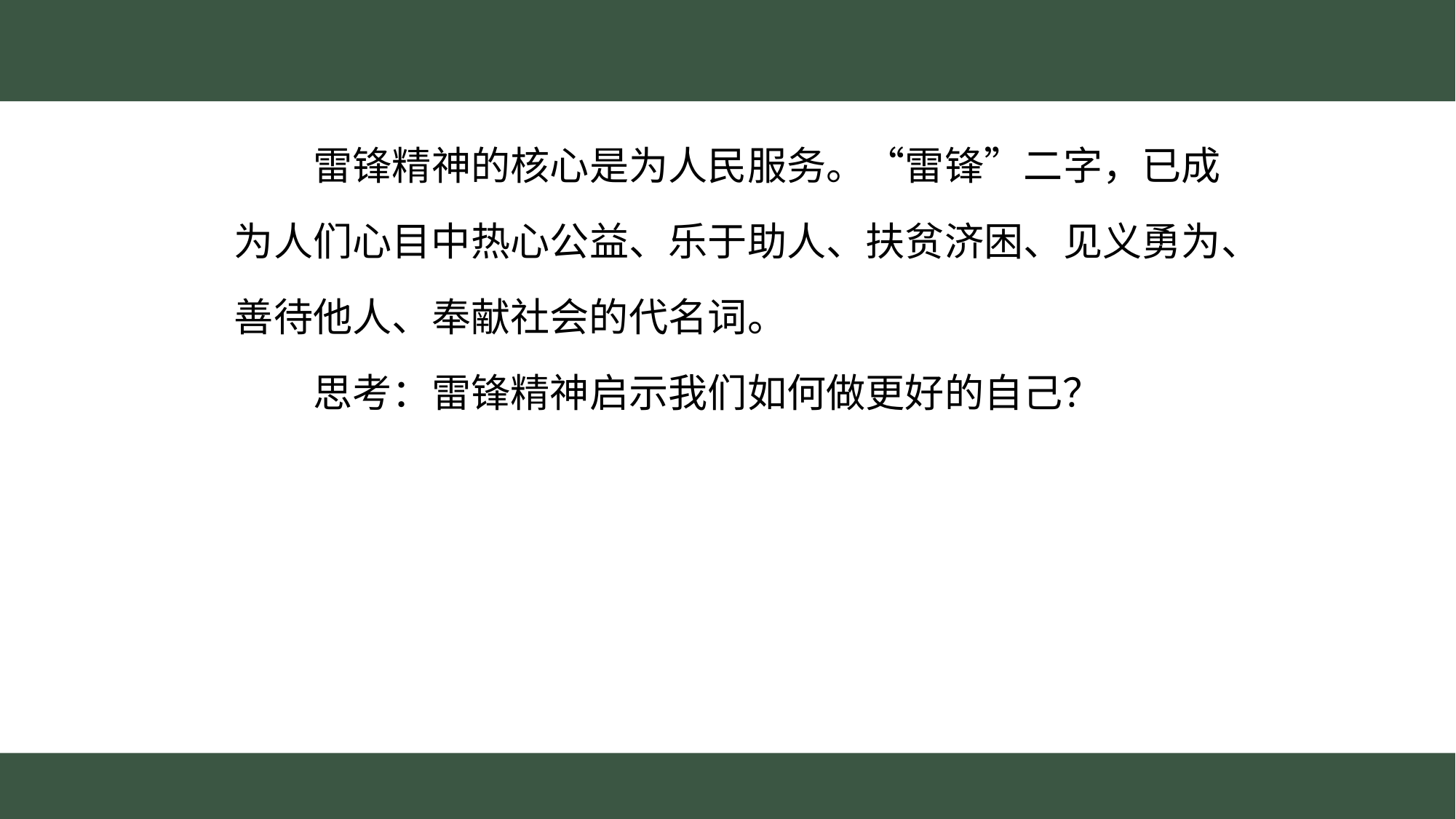

雷锋精神的核心是为人民服务。“雷锋”二字，已成
为人们心目中热心公益、乐于助人、扶贫济困、见义勇为、
善待他人、奉献社会的代名词。
　　思考：雷锋精神启示我们如何做更好的自己？